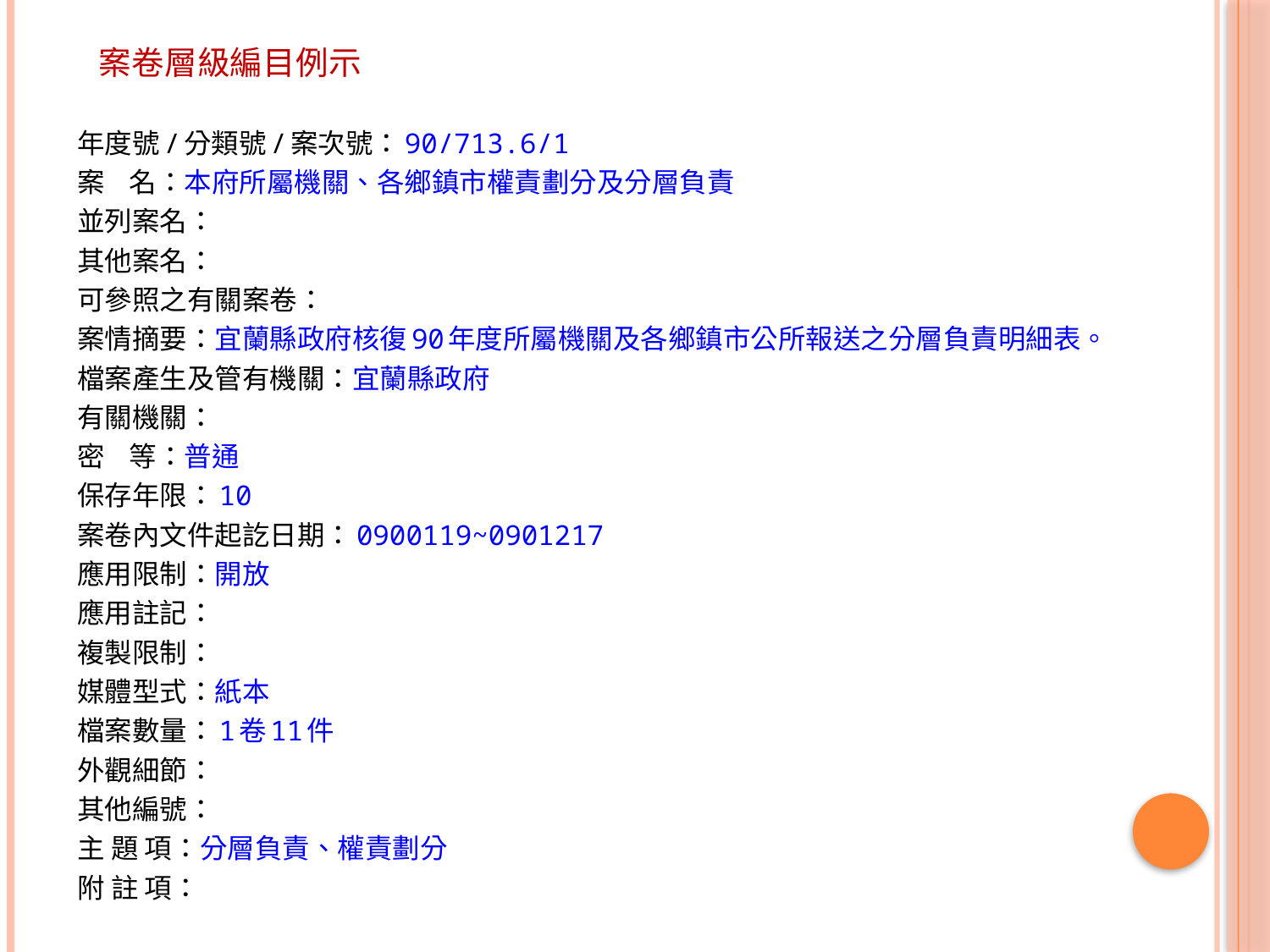

案卷層級編目例示

年度號/分類號/案次號：90/713.6/1
案    名：本府所屬機關、各鄉鎮市權責劃分及分層負責
並列案名：
其他案名：
可參照之有關案卷：
案情摘要：宜蘭縣政府核復90年度所屬機關及各鄉鎮市公所報送之分層負責明細表。
檔案產生及管有機關：宜蘭縣政府
有關機關：
密    等：普通
保存年限：10
案卷內文件起訖日期：0900119~0901217
應用限制：開放
應用註記：
複製限制：
媒體型式：紙本
檔案數量：1卷11件
外觀細節：
其他編號：
主 題 項：分層負責、權責劃分
附 註 項：